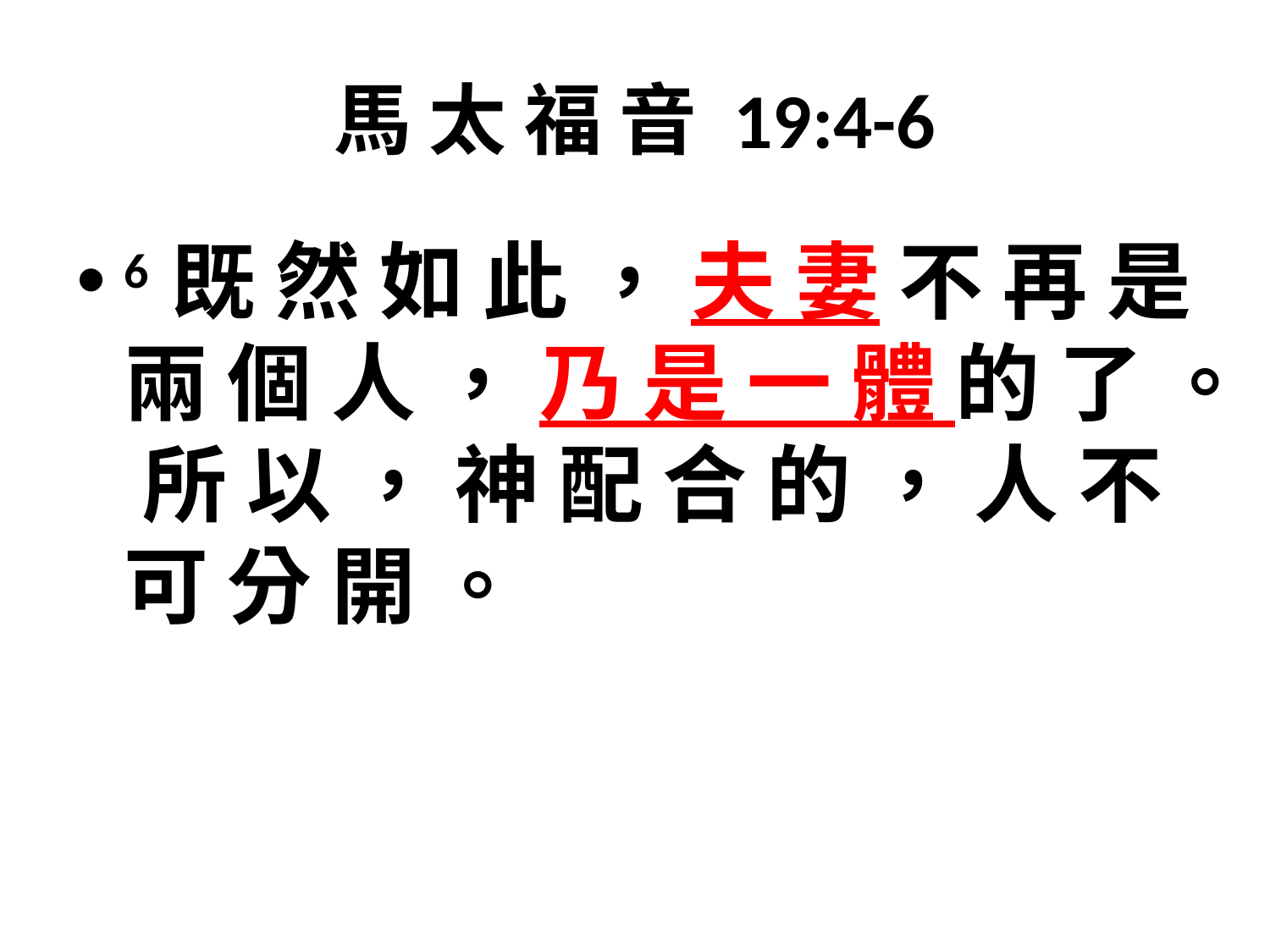

# 馬 太 福 音 19:4-6
6 既 然 如 此 ， 夫 妻 不 再 是 兩 個 人 ， 乃 是 一 體 的 了 。 所 以 ， 神 配 合 的 ， 人 不 可 分 開 。